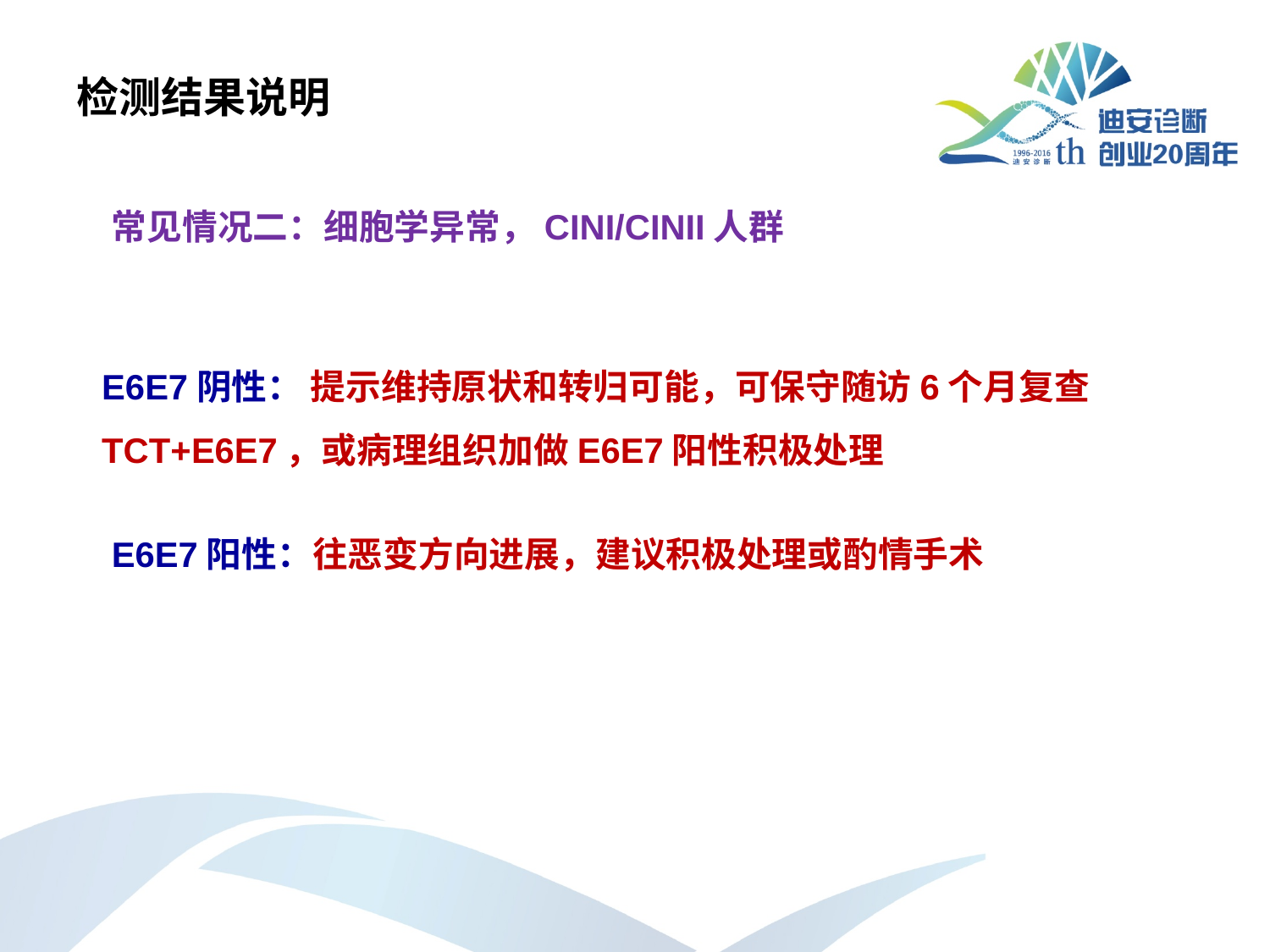

# 检测结果说明
常见情况二：细胞学异常，CINI/CINII人群
E6E7阴性： 提示维持原状和转归可能，可保守随访6个月复查TCT+E6E7，或病理组织加做E6E7阳性积极处理
E6E7阳性：往恶变方向进展，建议积极处理或酌情手术